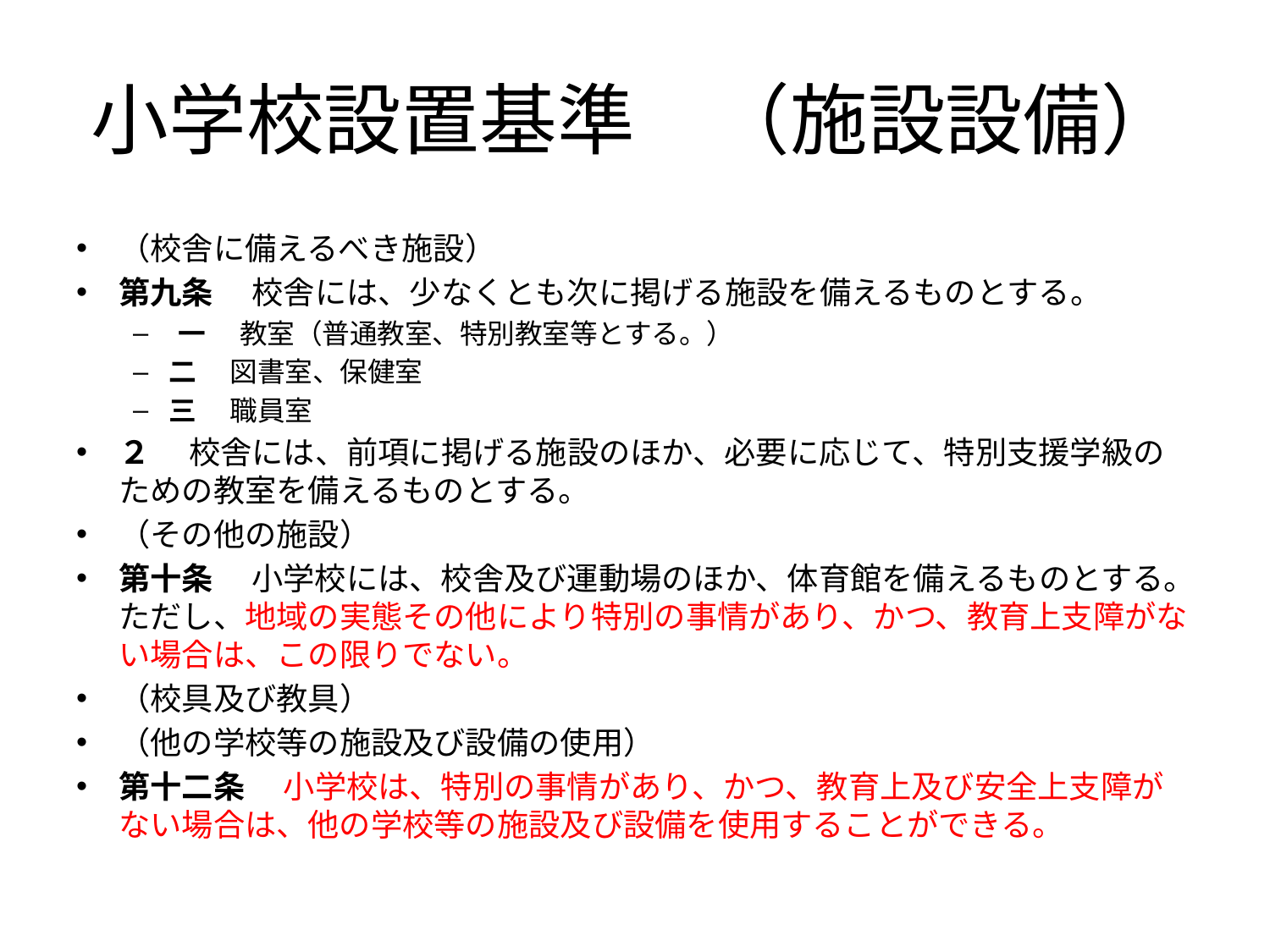

# 小学校設置基準　（施設設備）
（校舎に備えるべき施設）
第九条 　校舎には、少なくとも次に掲げる施設を備えるものとする。
 一 　教室（普通教室、特別教室等とする。）
二 　図書室、保健室
三 　職員室
２ 　校舎には、前項に掲げる施設のほか、必要に応じて、特別支援学級のための教室を備えるものとする。
（その他の施設）
第十条 　小学校には、校舎及び運動場のほか、体育館を備えるものとする。ただし、地域の実態その他により特別の事情があり、かつ、教育上支障がない場合は、この限りでない。
（校具及び教具）
（他の学校等の施設及び設備の使用）
第十二条 　小学校は、特別の事情があり、かつ、教育上及び安全上支障がない場合は、他の学校等の施設及び設備を使用することができる。